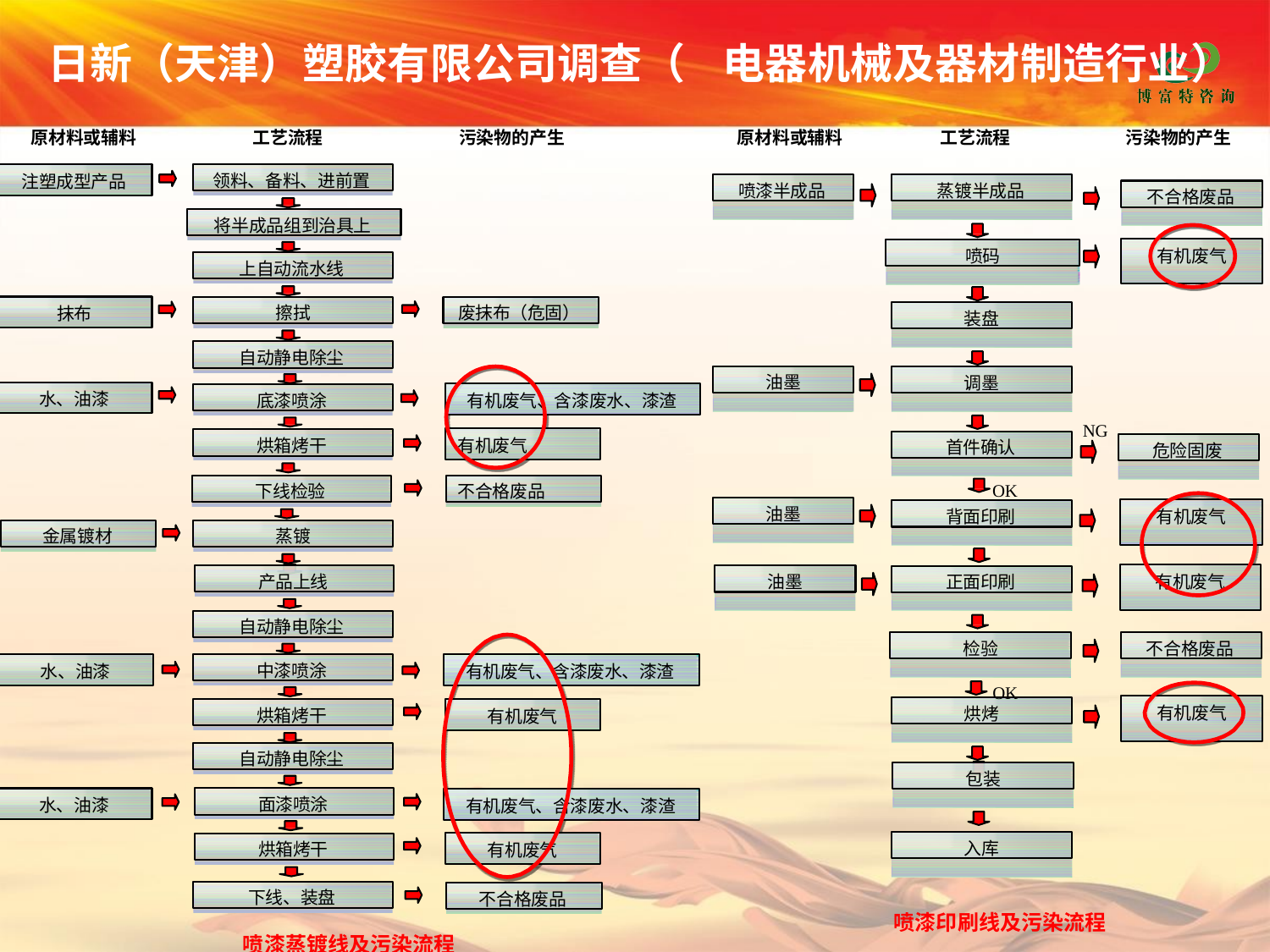

# 日新（天津）塑胶有限公司调查（	电器机械及器材制造行业）
工艺流程
污染物的产生
工艺流程
污染物的产生
原材料或辅料
原材料或辅料

领料、备料、进前置
注塑成型产品

喷漆半成品

蒸镀半成品

不合格废品

将半成品组到治具上

喷码

有机废气

上自动流水线

擦拭

废抹布（危固）

装盘
抹布

自动静电除尘

油墨

调墨

底漆喷涂

水、油漆
有机废气、含漆废水、漆渣

NG

烘箱烤干

首件确认

危险固废
有机废气

不合格废品

下线检验

OK

油墨

背面印刷

有机废气

金属镀材

蒸镀

产品上线

油墨

正面印刷
有机废气

自动静电除尘

不合格废品

检验

中漆喷涂
有机废气、含漆废水、漆渣
水、油漆

OK

烘烤

烘箱烤干
有机废气

有机废气

自动静电除尘

包装

面漆喷涂

水、油漆
有机废气、含漆废水、漆渣

入库

烘箱烤干

有机废气

下线、装盘

不合格废品

喷漆印刷线及污染流程
喷漆蒸镀线及污染流程